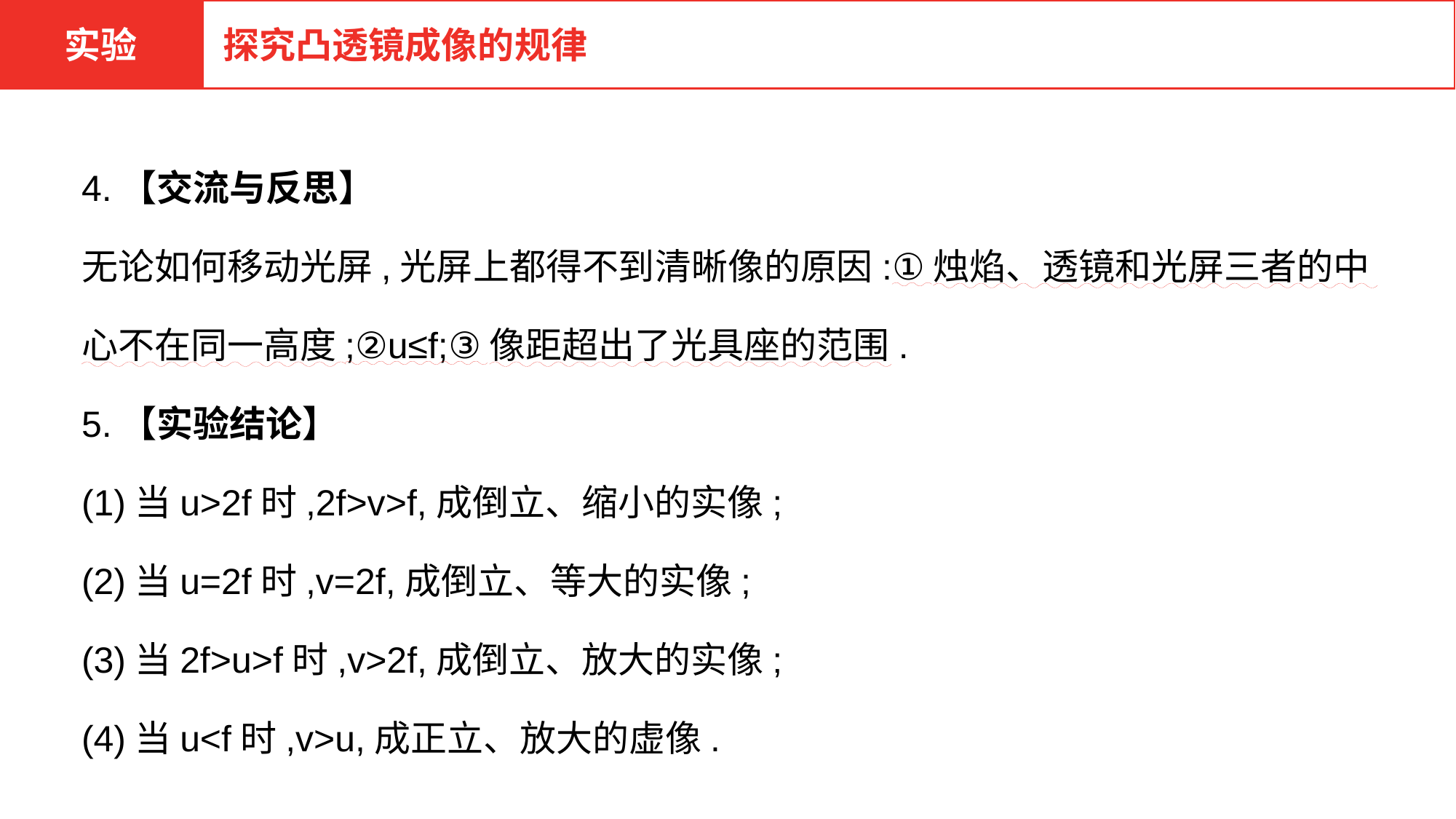

实验
探究凸透镜成像的规律
4.【交流与反思】
无论如何移动光屏,光屏上都得不到清晰像的原因:①烛焰、透镜和光屏三者的中心不在同一高度;②u≤f;③像距超出了光具座的范围.
5.【实验结论】
(1)当u>2f时,2f>v>f,成倒立、缩小的实像;
(2)当u=2f时,v=2f,成倒立、等大的实像;
(3)当2f>u>f时,v>2f,成倒立、放大的实像;
(4)当u<f时,v>u,成正立、放大的虚像.